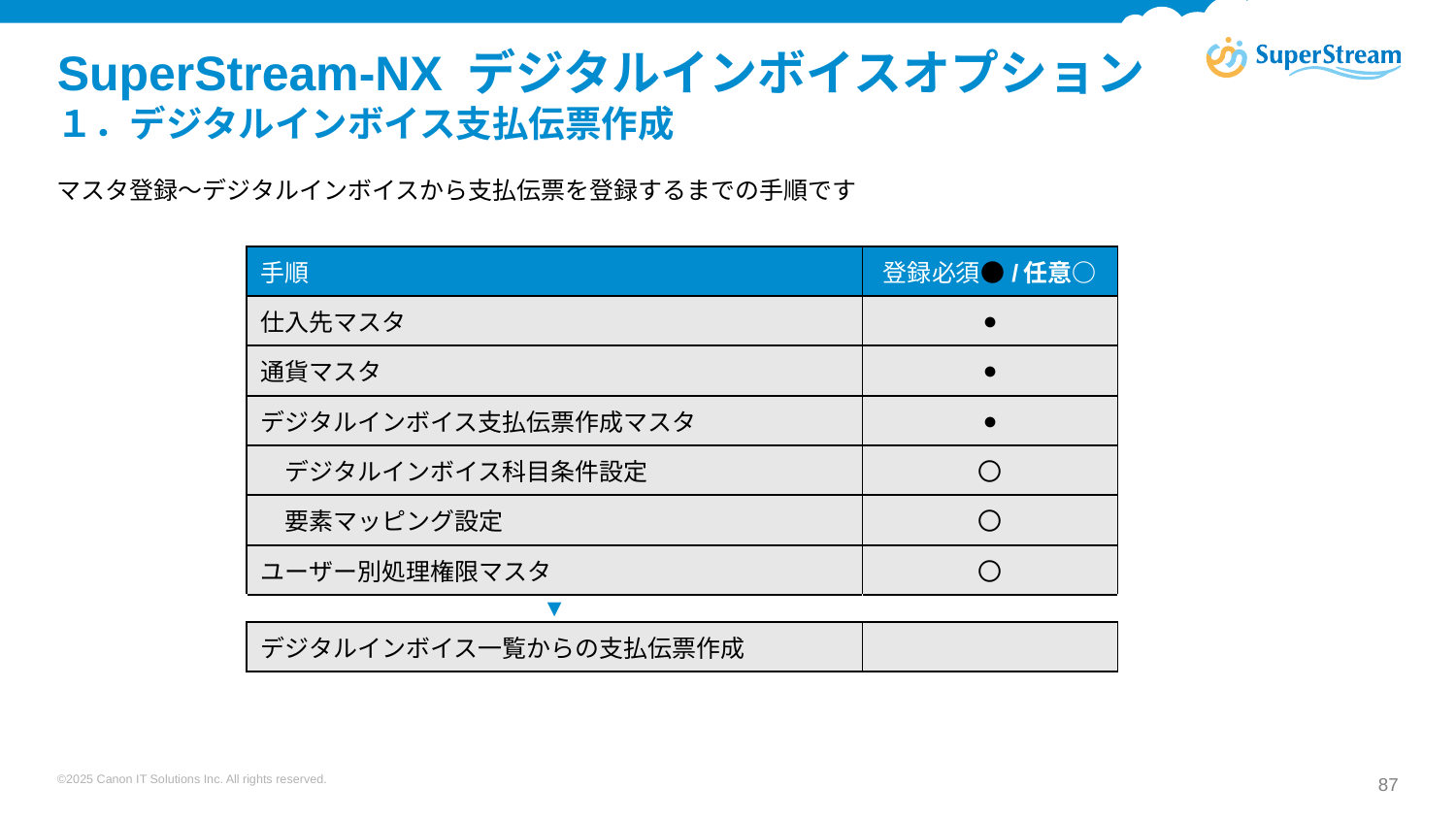

# SuperStream-NX デジタルインボイスオプション １．デジタルインボイス支払伝票作成
マスタ登録～デジタルインボイスから支払伝票を登録するまでの手順です
| 手順 | 登録必須●/任意○ |
| --- | --- |
| 仕入先マスタ | ● |
| 通貨マスタ | ● |
| デジタルインボイス支払伝票作成マスタ | ● |
| デジタルインボイス科目条件設定 | 〇 |
| 要素マッピング設定 | 〇 |
| ユーザー別処理権限マスタ | 〇 |
| ▼ |  |
| デジタルインボイス一覧からの支払伝票作成 |  |
©2025 Canon IT Solutions Inc. All rights reserved.
87